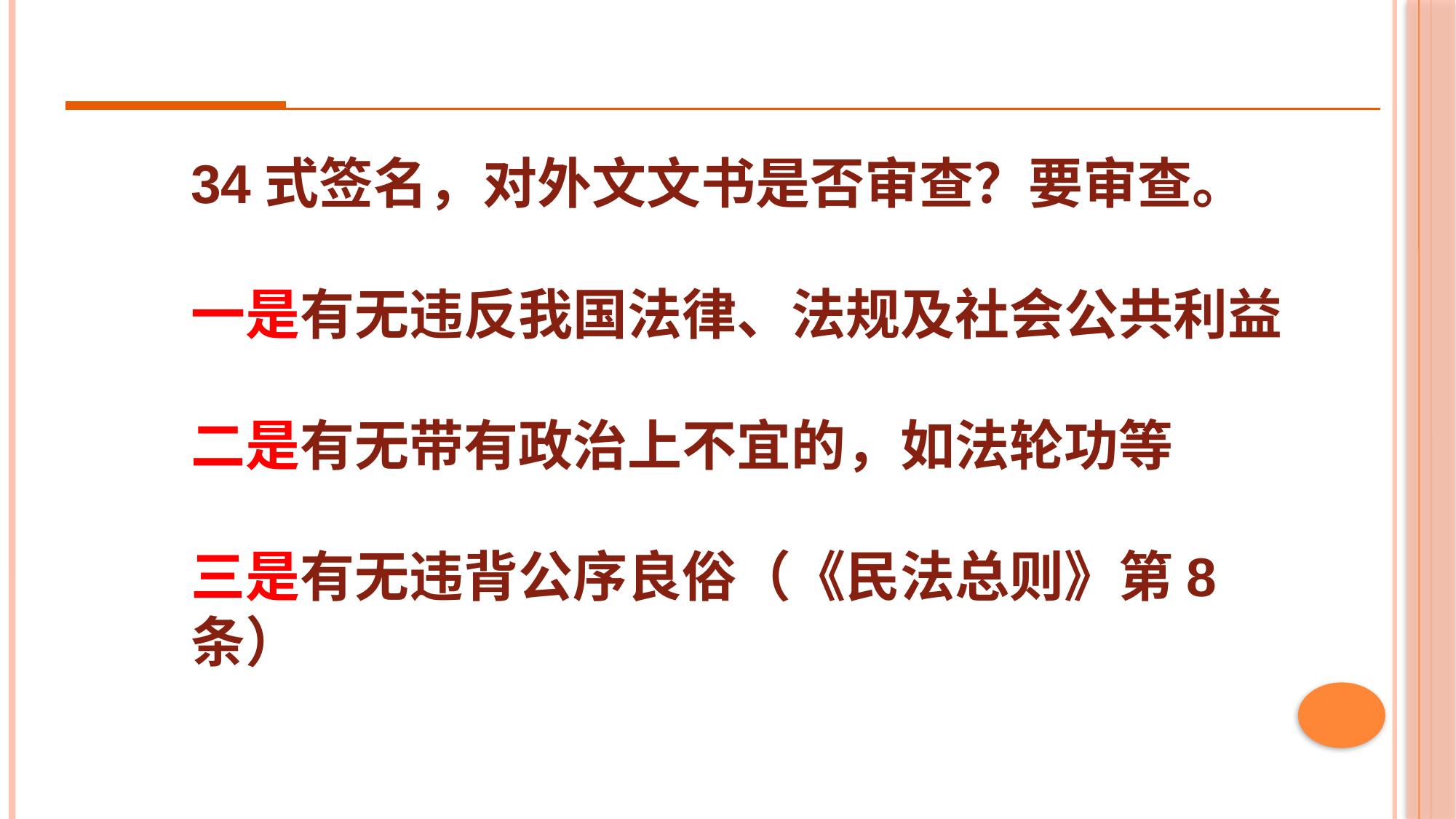

34式签名，对外文文书是否审查？要审查。

一是有无违反我国法律、法规及社会公共利益

二是有无带有政治上不宜的，如法轮功等

三是有无违背公序良俗（《民法总则》第8条）